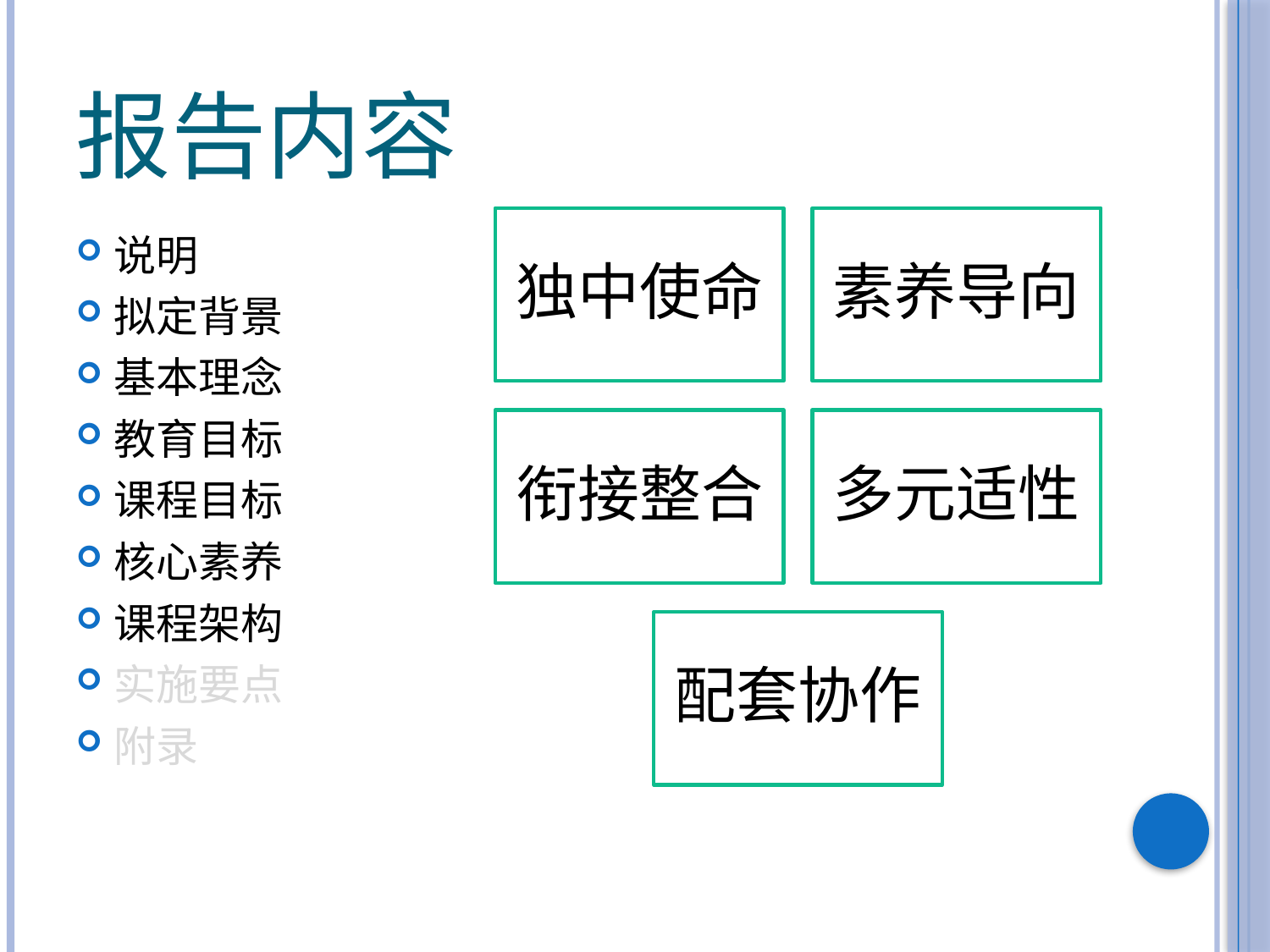

# 报告内容
独中使命
素养导向
衔接整合
多元适性
配套协作
说明
拟定背景
基本理念
教育目标
课程目标
核心素养
课程架构
实施要点
附录